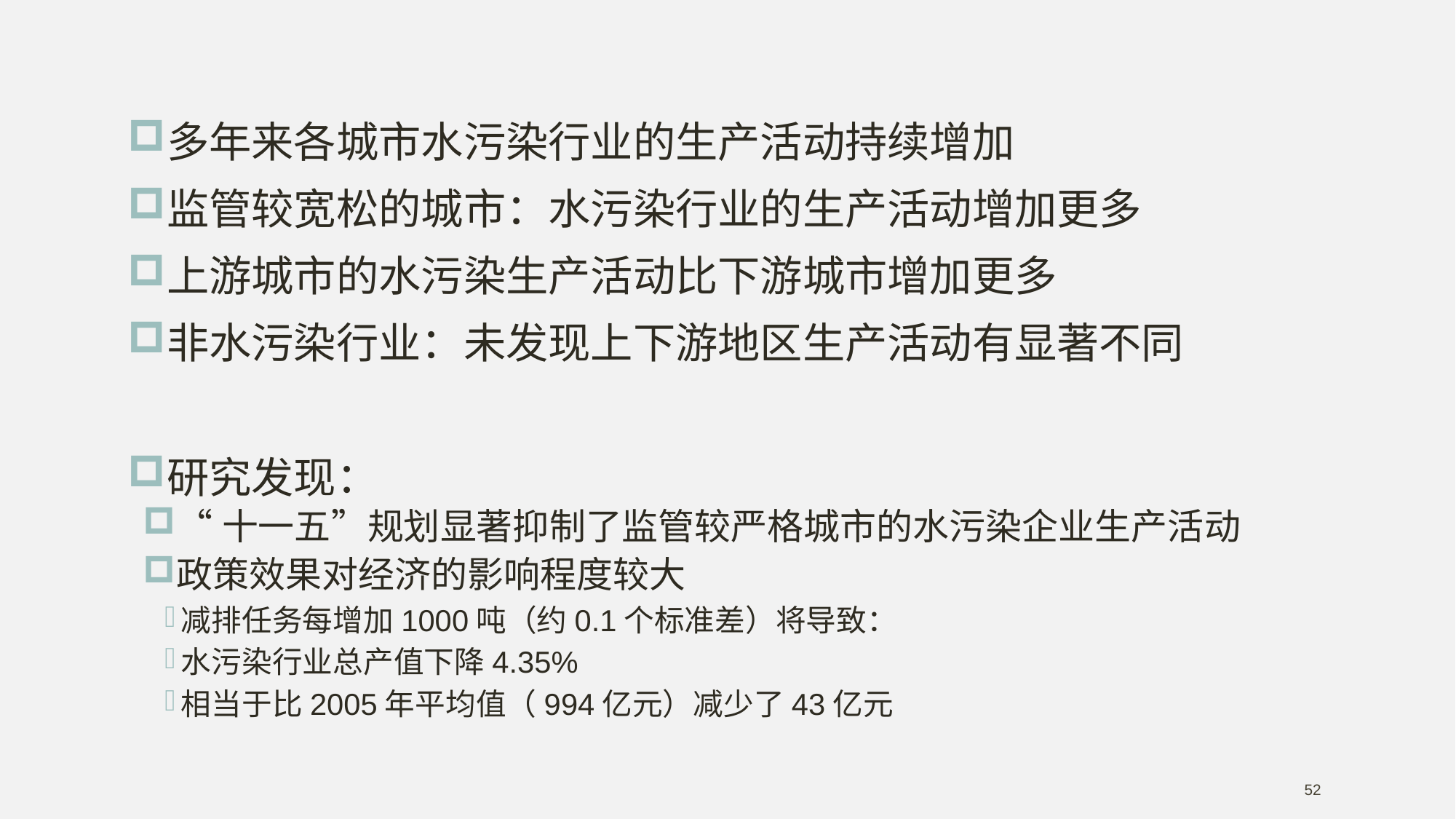

多年来各城市水污染行业的生产活动持续增加
监管较宽松的城市：水污染行业的生产活动增加更多
上游城市的水污染生产活动比下游城市增加更多
非水污染行业：未发现上下游地区生产活动有显著不同

研究发现：
“十一五”规划显著抑制了监管较严格城市的水污染企业生产活动
政策效果对经济的影响程度较大
减排任务每增加1000吨（约0.1个标准差）将导致：
水污染行业总产值下降4.35%
相当于比2005年平均值（994亿元）减少了43亿元
52